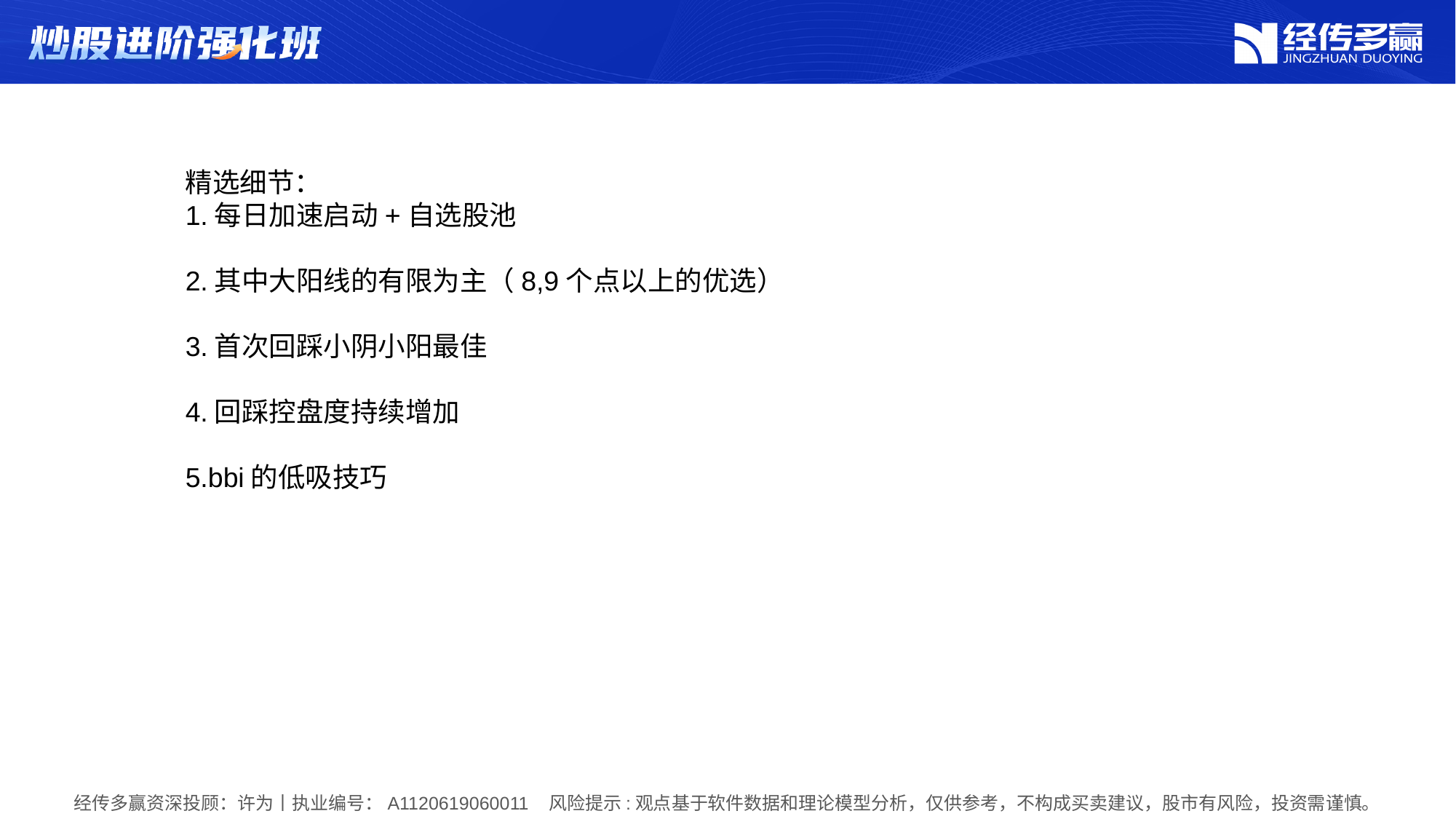

精选细节：
1.每日加速启动+自选股池

2.其中大阳线的有限为主（8,9个点以上的优选）

3.首次回踩小阴小阳最佳

4.回踩控盘度持续增加

5.bbi的低吸技巧